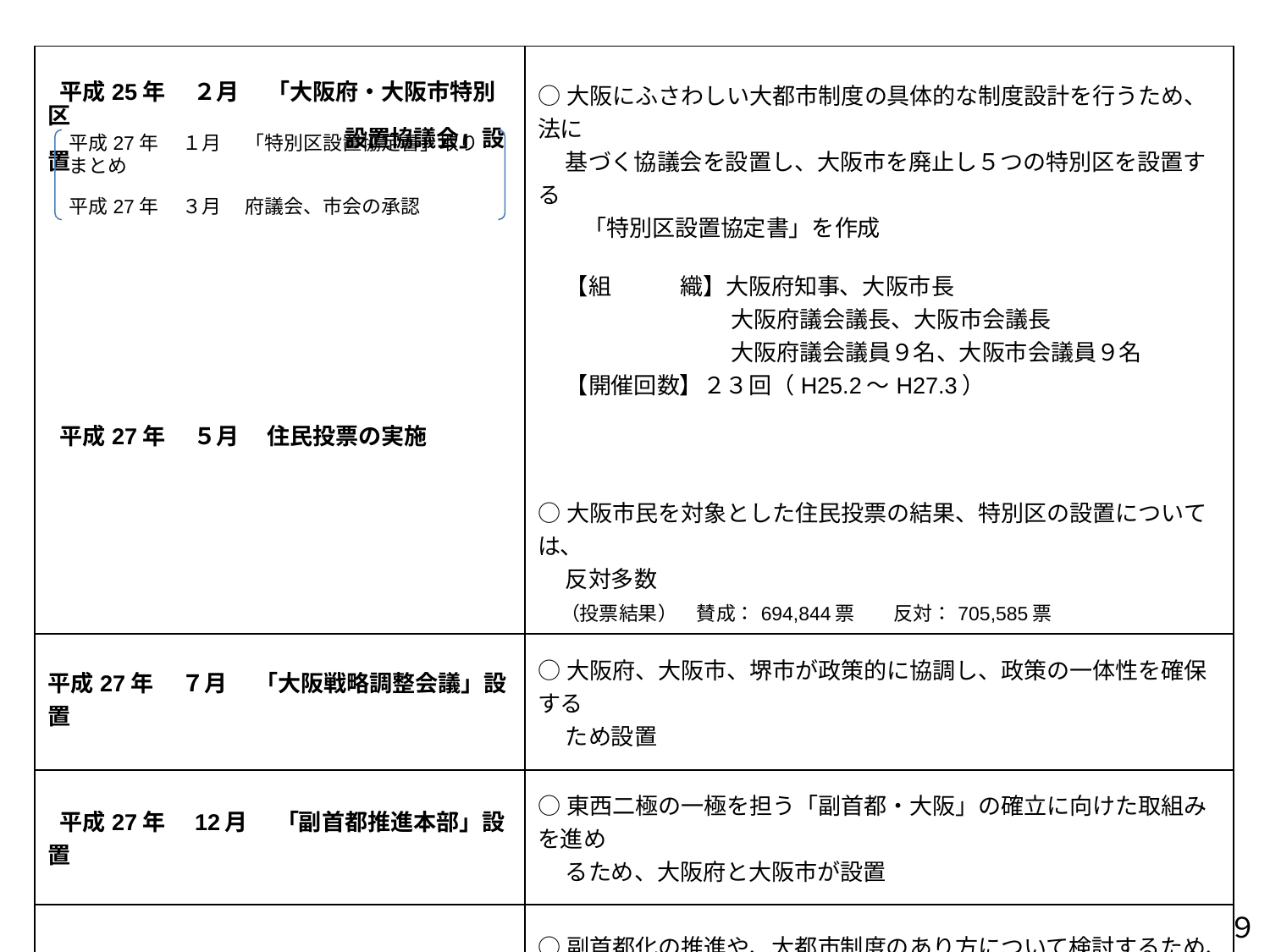

| 平成25年　 ２月　 「大阪府・大阪市特別区　 　　　　　　　　　　　　　設置協議会」設置 平成27年　 ５月　 住民投票の実施 | ○大阪にふさわしい大都市制度の具体的な制度設計を行うため、法に 　 基づく協議会を設置し、大阪市を廃止し５つの特別区を設置する 　　「特別区設置協定書」を作成 　 　 【組　　　織】大阪府知事、大阪市長 　　　　　　　 　 大阪府議会議長、大阪市会議長　　　 　　　　　　　 　 大阪府議会議員９名、大阪市会議員９名 　 【開催回数】２３回（H25.2～H27.3） ○大阪市民を対象とした住民投票の結果、特別区の設置については、　 　 反対多数 　（投票結果）　賛成：694,844票　　反対：705,585票 |
| --- | --- |
| 平成27年　 ７月　 「大阪戦略調整会議」設置 | ○大阪府、大阪市、堺市が政策的に協調し、政策の一体性を確保する 　 ため設置 |
| 平成27年　12月　 「副首都推進本部」設置 | ○東西二極の一極を担う「副首都・大阪」の確立に向けた取組みを進め 　 るため、大阪府と大阪市が設置 |
| 平成28年　　４月　「副首都推進局」設置 | ○副首都化の推進や、大都市制度のあり方について検討するため、 　大阪府と大阪市が共同して設置 |
平成27年　 １月　 「特別区設置協定書」取りまとめ

平成27年　 ３月　 府議会、市会の承認
９